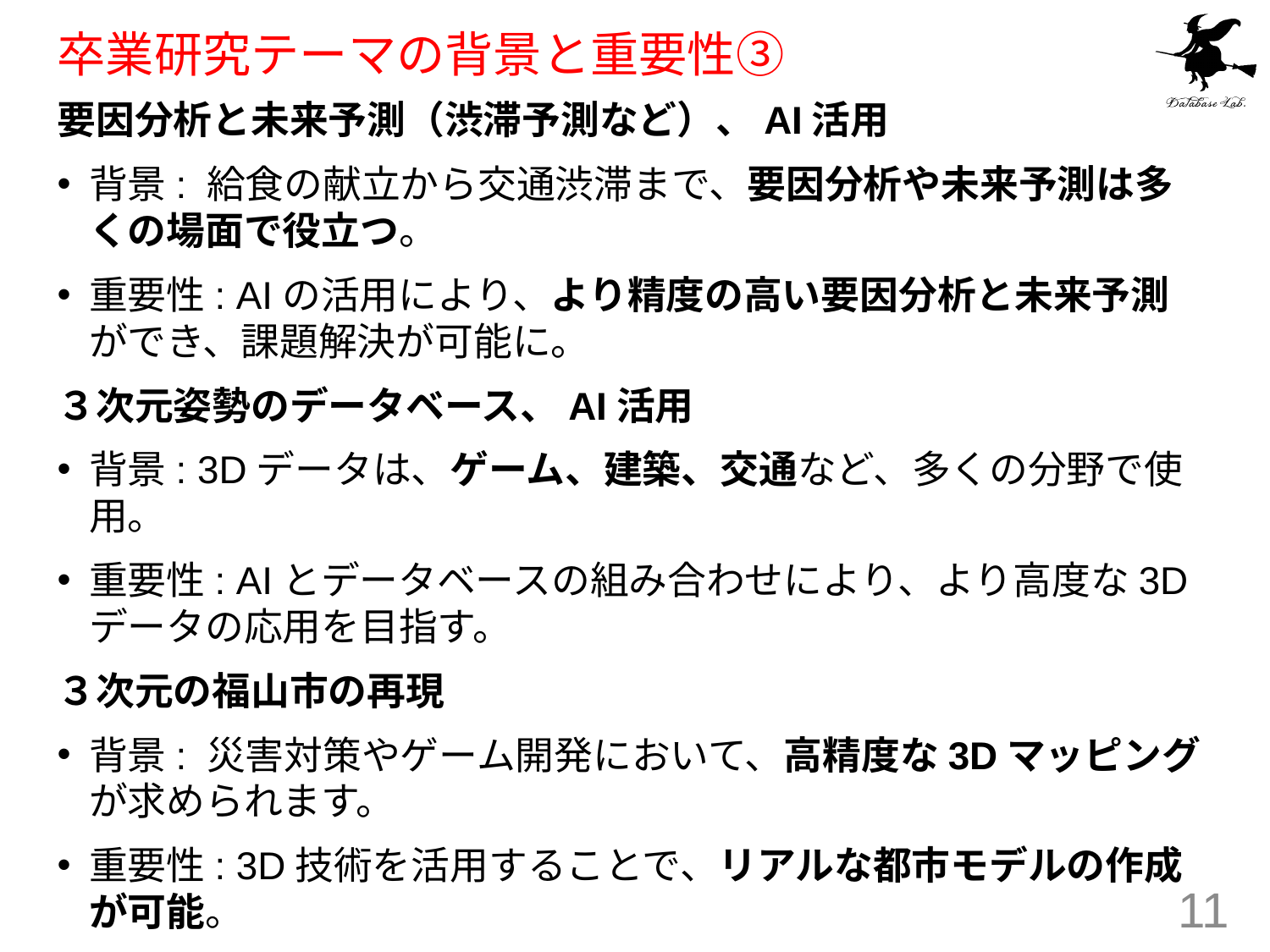

# 卒業研究テーマの背景と重要性③
要因分析と未来予測（渋滞予測など）、AI活用
背景: 給食の献立から交通渋滞まで、要因分析や未来予測は多くの場面で役立つ。
重要性: AIの活用により、より精度の高い要因分析と未来予測ができ、課題解決が可能に。
３次元姿勢のデータベース、AI活用
背景: 3Dデータは、ゲーム、建築、交通など、多くの分野で使用。
重要性: AIとデータベースの組み合わせにより、より高度な3Dデータの応用を目指す。
３次元の福山市の再現
背景: 災害対策やゲーム開発において、高精度な3Dマッピングが求められます。
重要性: 3D技術を活用することで、リアルな都市モデルの作成が可能。
11